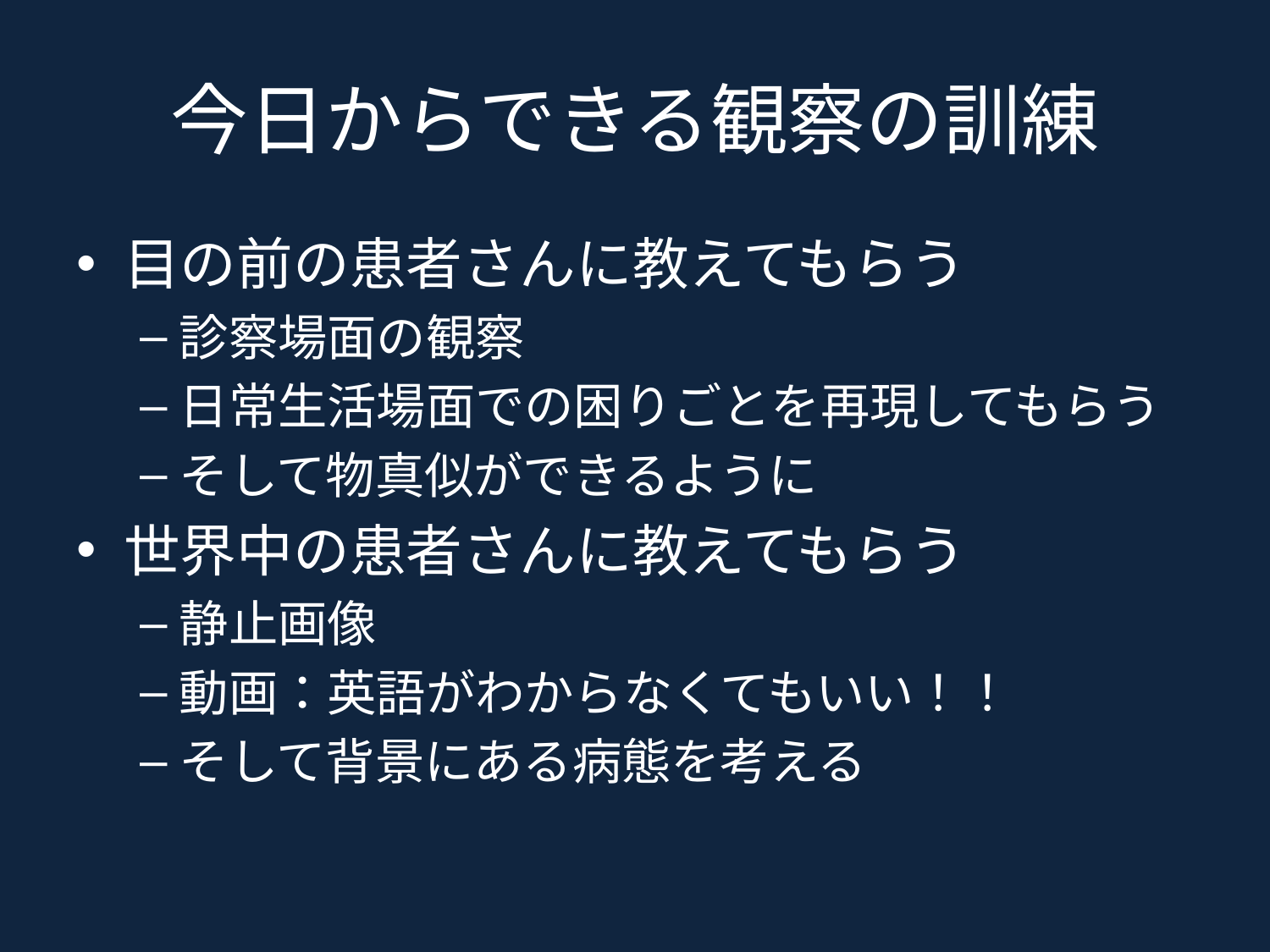

# 今日からできる観察の訓練
目の前の患者さんに教えてもらう
診察場面の観察
日常生活場面での困りごとを再現してもらう
そして物真似ができるように
世界中の患者さんに教えてもらう
静止画像
動画：英語がわからなくてもいい！！
そして背景にある病態を考える